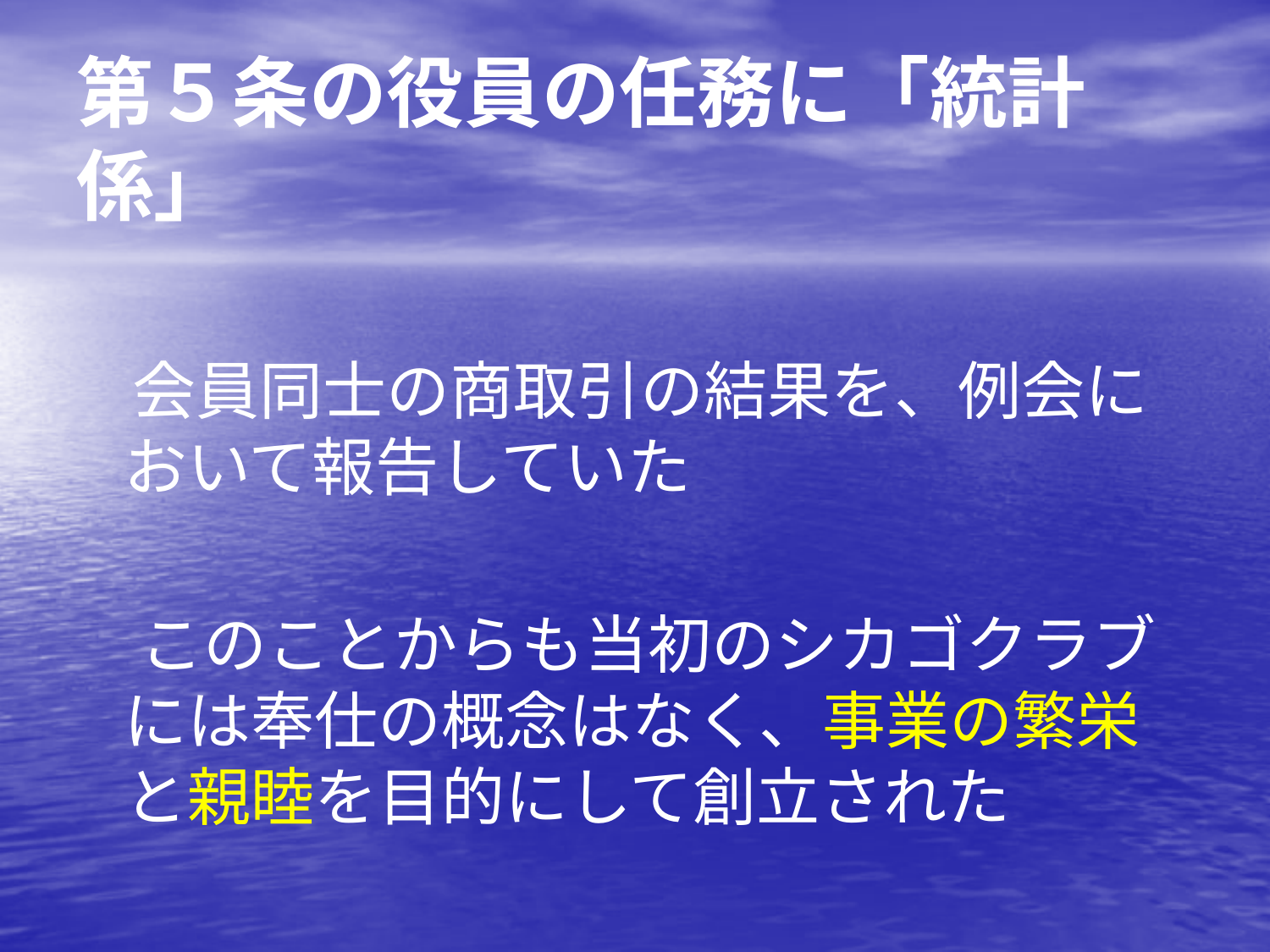

# 第５条の役員の任務に「統計係」

　会員同士の商取引の結果を、例会において報告していた

　このことからも当初のシカゴクラブには奉仕の概念はなく、事業の繁栄と親睦を目的にして創立された